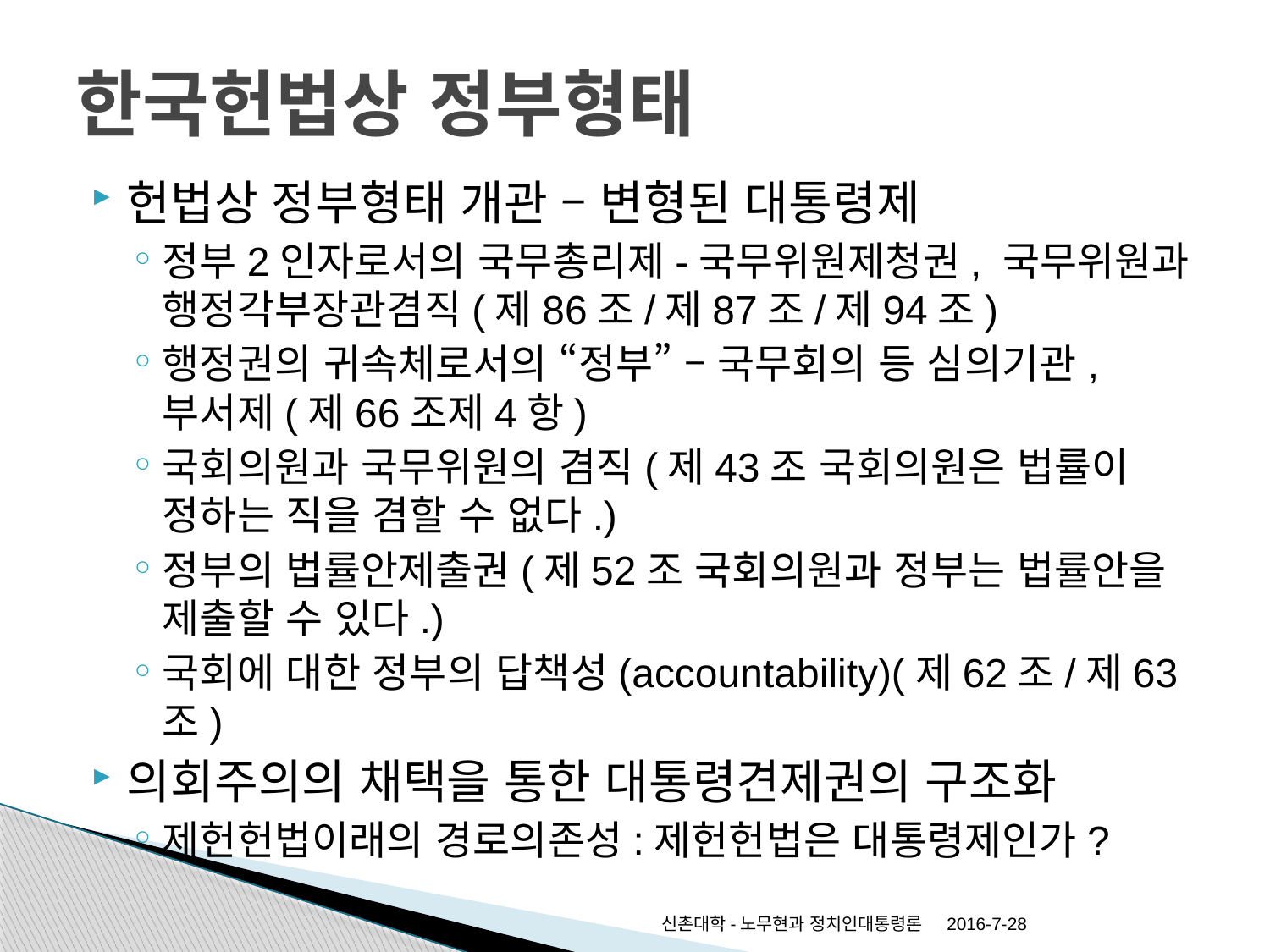

# 한국헌법상 정부형태
헌법상 정부형태 개관 – 변형된 대통령제
정부2인자로서의 국무총리제-국무위원제청권, 국무위원과 행정각부장관겸직(제86조/제87조/제94조)
행정권의 귀속체로서의 “정부” – 국무회의 등 심의기관, 부서제(제66조제4항)
국회의원과 국무위원의 겸직(제43조 국회의원은 법률이 정하는 직을 겸할 수 없다.)
정부의 법률안제출권(제52조 국회의원과 정부는 법률안을 제출할 수 있다.)
국회에 대한 정부의 답책성(accountability)(제62조/제63조)
의회주의의 채택을 통한 대통령견제권의 구조화
제헌헌법이래의 경로의존성:제헌헌법은 대통령제인가?
신촌대학-노무현과 정치인대통령론
2016-7-28